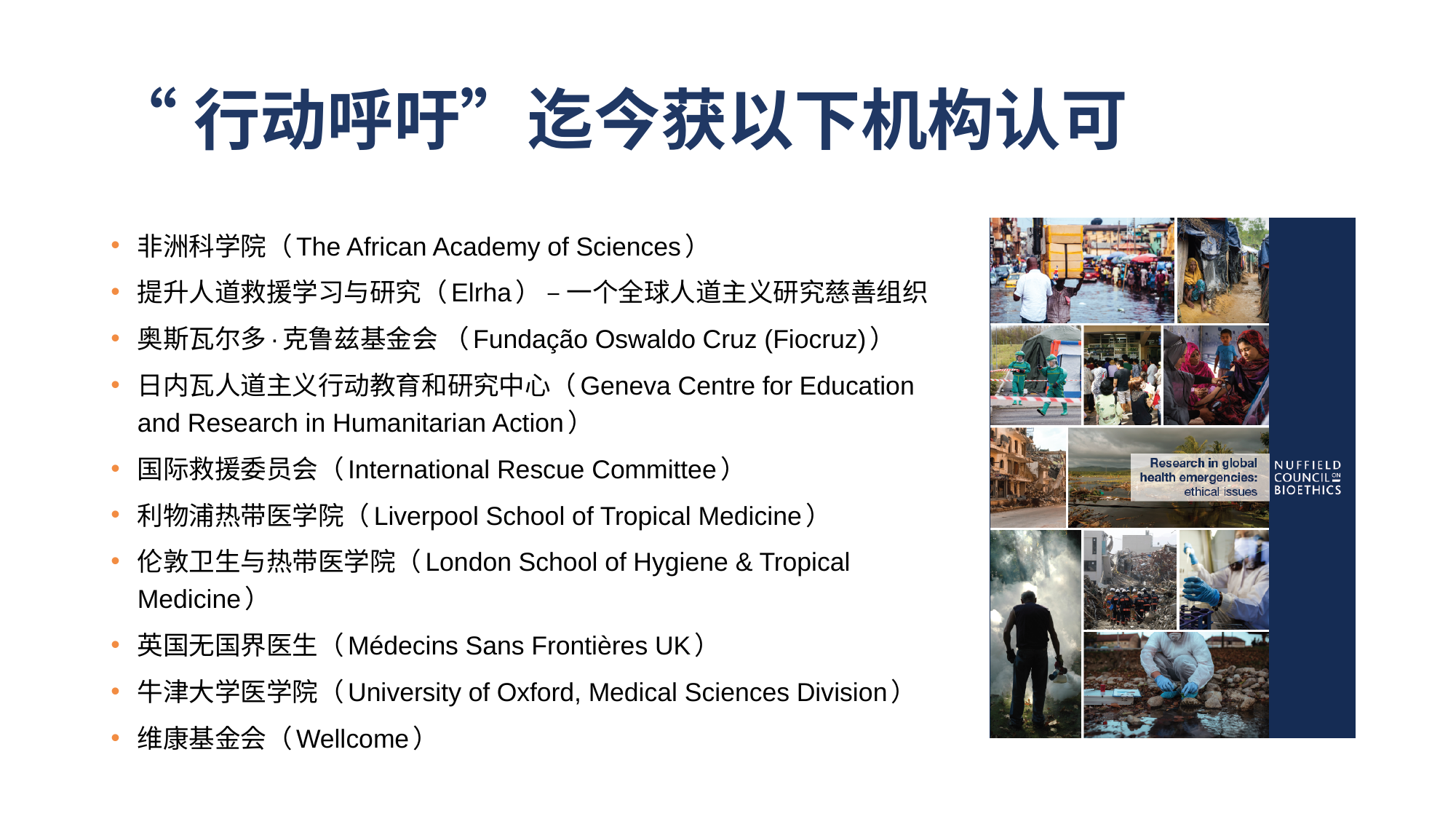

# “行动呼吁”迄今获以下机构认可
非洲科学院（The African Academy of Sciences）
提升人道救援学习与研究（Elrha） – 一个全球人道主义研究慈善组织
奥斯瓦尔多·克鲁兹基金会 （Fundação Oswaldo Cruz (Fiocruz)）
日内瓦人道主义行动教育和研究中心（Geneva Centre for Education and Research in Humanitarian Action）
国际救援委员会（International Rescue Committee）
利物浦热带医学院（Liverpool School of Tropical Medicine）
伦敦卫生与热带医学院（London School of Hygiene & Tropical Medicine）
英国无国界医生（Médecins Sans Frontières UK）
牛津大学医学院（University of Oxford, Medical Sciences Division）
维康基金会（Wellcome）